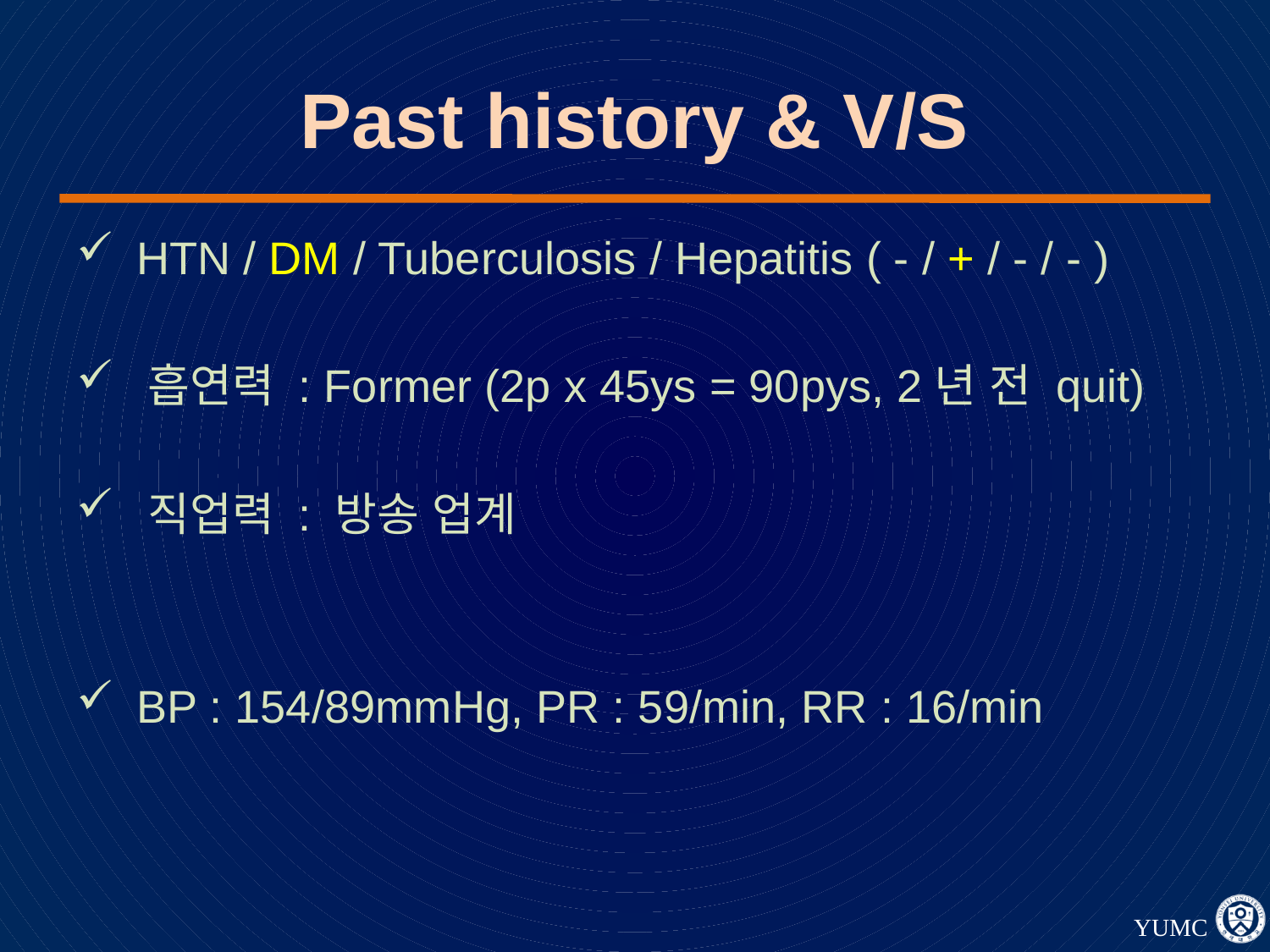

# Past history & V/S
 HTN / DM / Tuberculosis / Hepatitis ( - / + / - / - )

 흡연력 : Former (2p x 45ys = 90pys, 2년 전 quit)

 직업력 : 방송 업계

 BP : 154/89mmHg, PR : 59/min, RR : 16/min